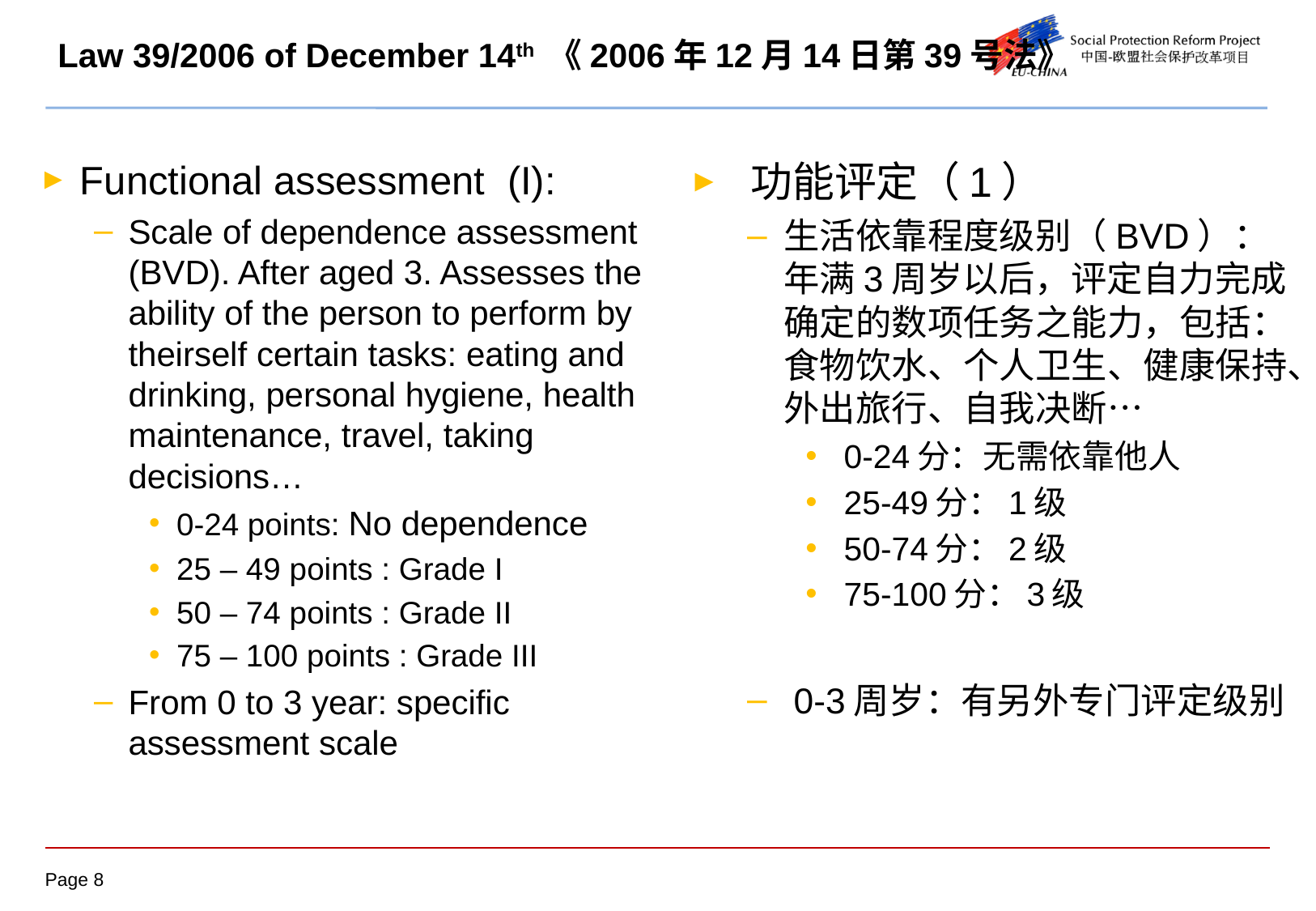

# Law 39/2006 of December 14th 《2006年12月14日第39号法》
Functional assessment  (I):
Scale of dependence assessment (BVD). After aged 3. Assesses the ability of the person to perform by theirself certain tasks: eating and drinking, personal hygiene, health maintenance, travel, taking decisions…
0-24 points: No dependence
25 – 49 points : Grade I
50 – 74 points : Grade II
75 – 100 points : Grade III
From 0 to 3 year: specific assessment scale
 功能评定（1）
生活依靠程度级别（BVD）：年满3周岁以后，评定自力完成确定的数项任务之能力，包括：食物饮水、个人卫生、健康保持、外出旅行、自我决断…
 0-24分：无需依靠他人
 25-49分：1级
 50-74分：2级
 75-100分：3级

 0-3周岁：有另外专门评定级别